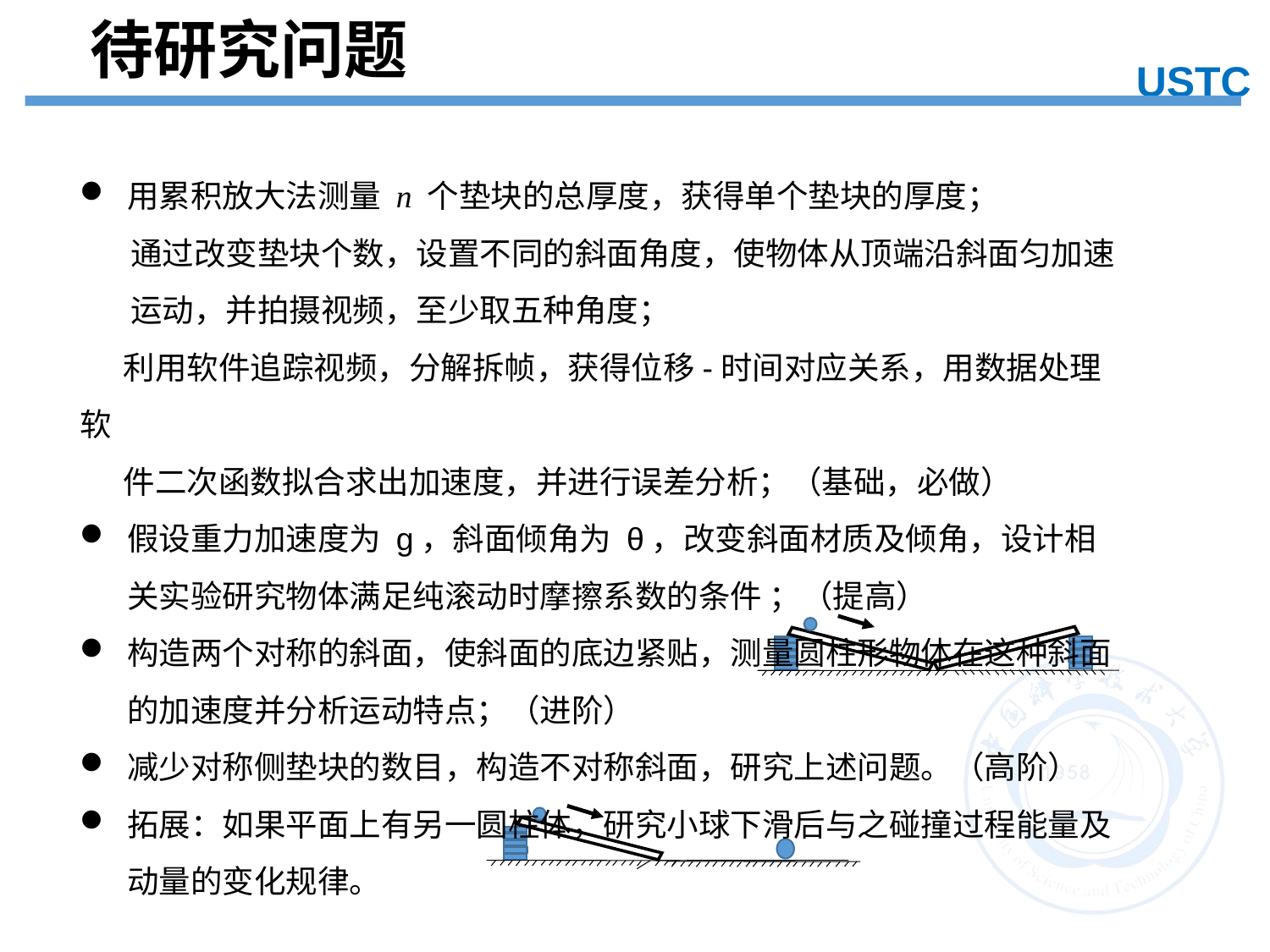

待研究问题
USTC

实验原理
用累积放大法测量 n 个垫块的总厚度，获得单个垫块的厚度；
      通过改变垫块个数，设置不同的斜面角度，使物体从顶端沿斜面匀加速
      运动，并拍摄视频，至少取五种角度；
     利用软件追踪视频，分解拆帧，获得位移-时间对应关系，用数据处理软
     件二次函数拟合求出加速度，并进行误差分析；（基础，必做）
假设重力加速度为 g，斜面倾角为 θ，改变斜面材质及倾角，设计相关实验研究物体满足纯滚动时摩擦系数的条件 ；（提高）
构造两个对称的斜面，使斜面的底边紧贴，测量圆柱形物体在这种斜面的加速度并分析运动特点；（进阶）
减少对称侧垫块的数目，构造不对称斜面，研究上述问题。（高阶）
拓展：如果平面上有另一圆柱体，研究小球下滑后与之碰撞过程能量及动量的变化规律。